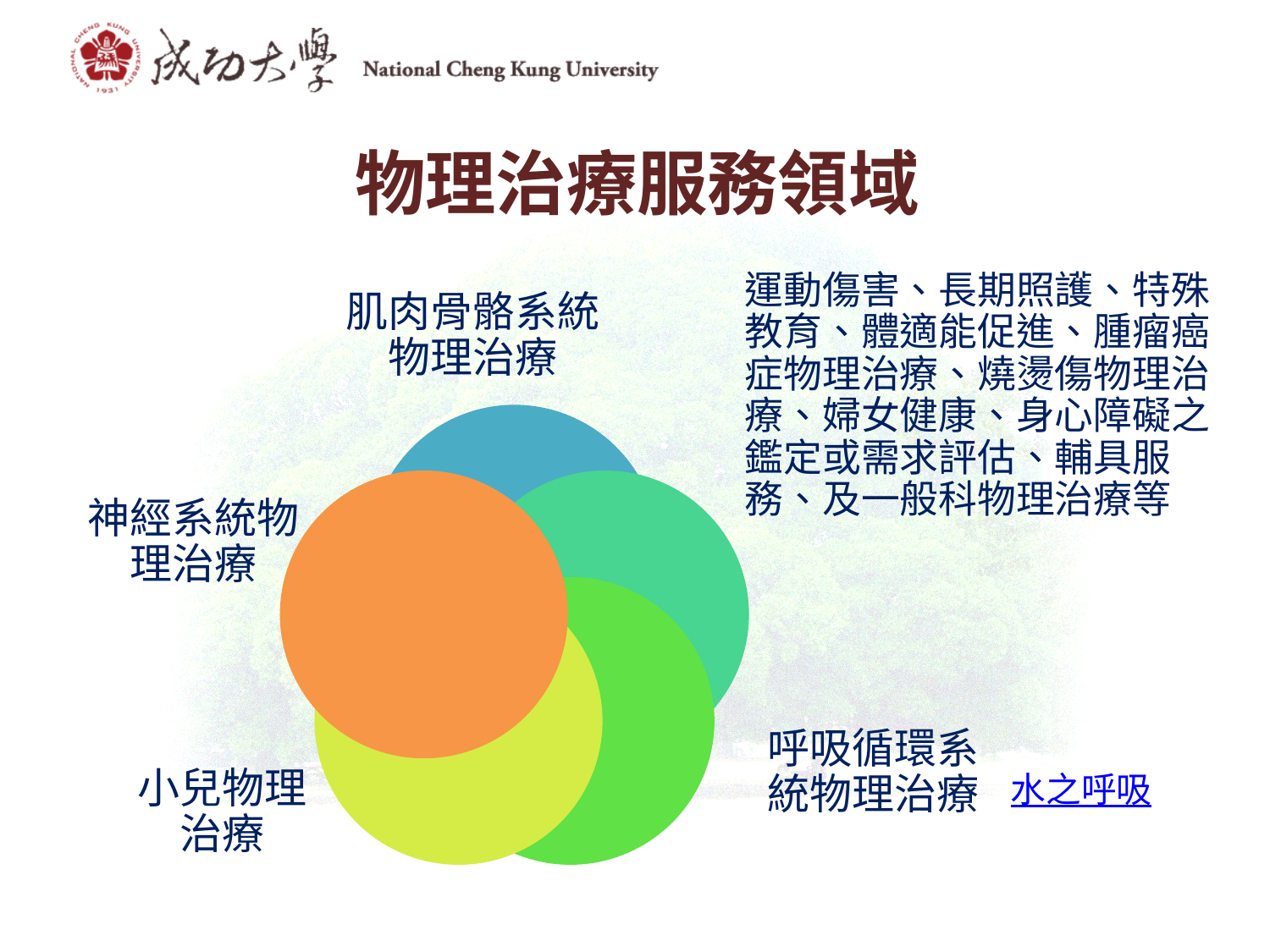

# 物理治療服務領域
運動傷害、長期照護、特殊教育、體適能促進、腫瘤癌症物理治療、燒燙傷物理治療、婦女健康、身心障礙之鑑定或需求評估、輔具服務、及一般科物理治療等
肌肉骨骼系統物理治療

神經系統物理治療

呼吸循環系統物理治療
小兒物理治療
水之呼吸